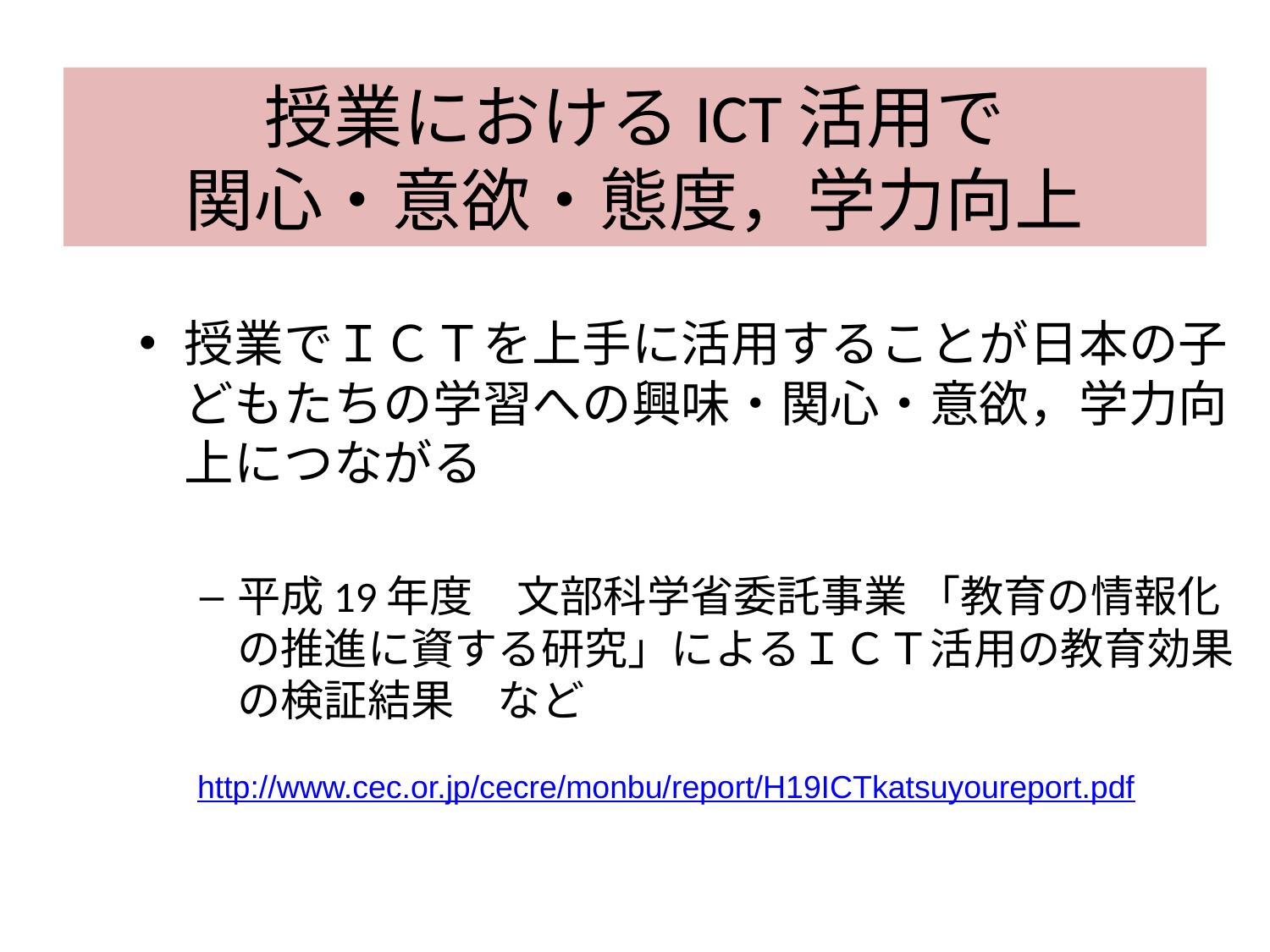

# 授業におけるICT活用で 関心・意欲・態度，学力向上
授業でＩＣＴを上手に活用することが日本の子どもたちの学習への興味・関心・意欲，学力向上につながる

平成19年度　文部科学省委託事業 「教育の情報化の推進に資する研究」によるＩＣＴ活用の教育効果の検証結果　など
http://www.cec.or.jp/cecre/monbu/report/H19ICTkatsuyoureport.pdf